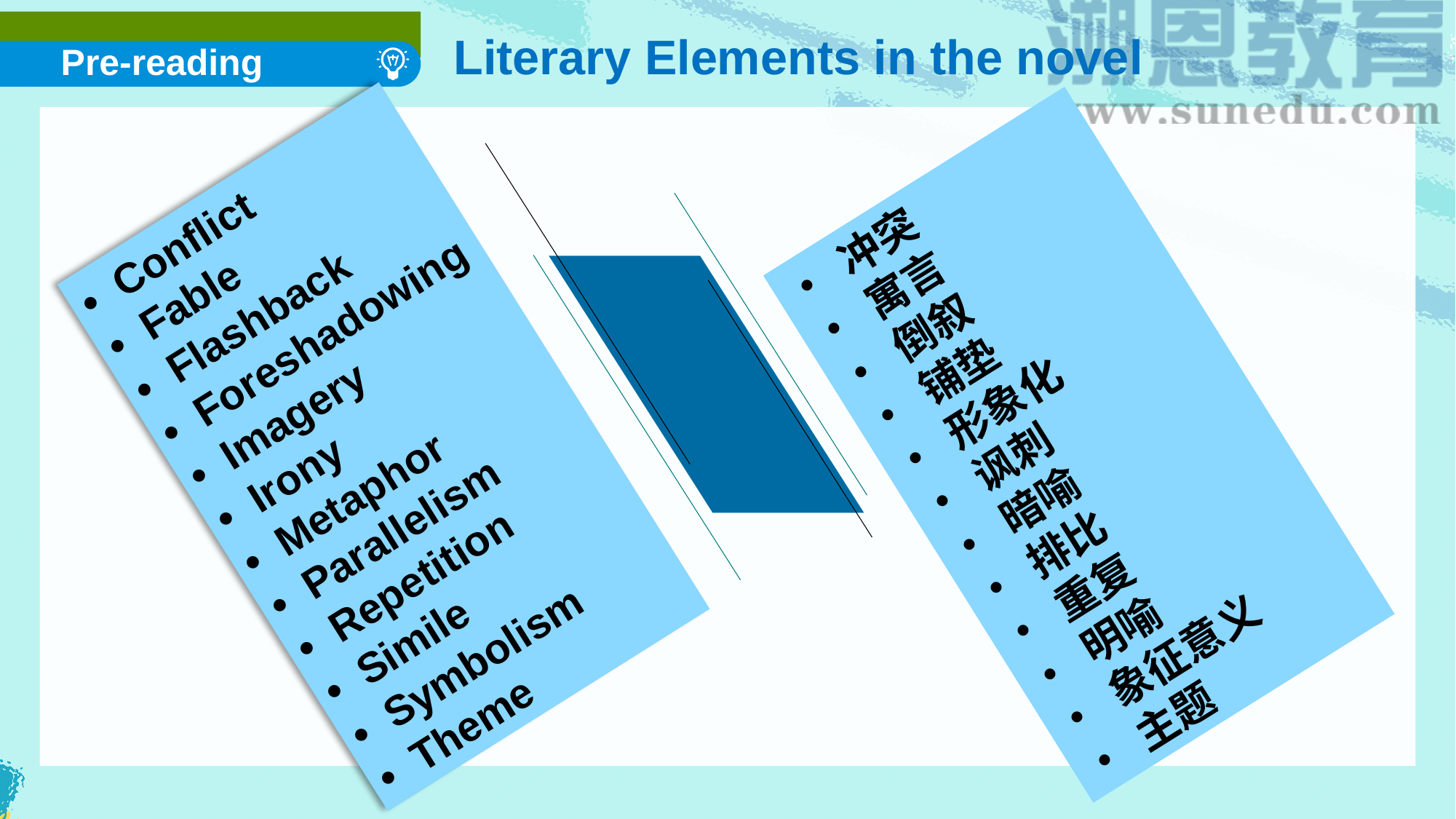

Literary Elements in the novel
Pre-reading

• 冲突
• 寓言
• 倒叙
• 铺垫
• 形象化
• 讽刺
• 暗喻
• 排比
• 重复
• 明喻
• 象征意义
• 主题
•  Conflict
•  Fable
•  Flashback
•  Foreshadowing
•  Imagery
•  Irony
•  Metaphor
•  Parallelism
•  Repetition
•  Simile
•  Symbolism
•  Theme